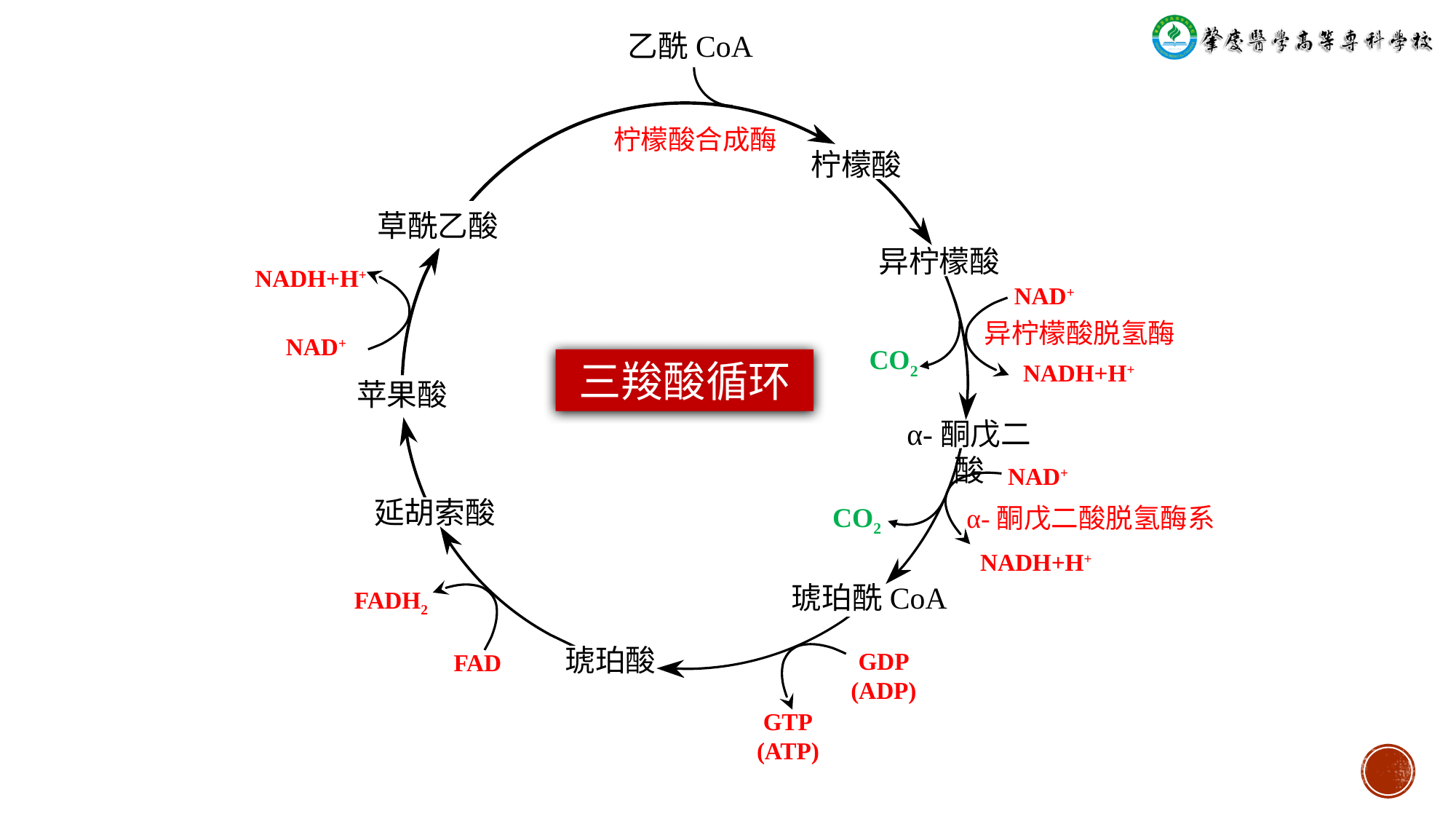

乙酰CoA

柠檬酸合成酶

柠檬酸

草酰乙酸

异柠檬酸

NADH+H+

NAD+

异柠檬酸脱氢酶

NAD+
CO2
三羧酸循环
NADH+H+
苹果酸

α-酮戊二酸

NAD+

延胡索酸

CO2
α-酮戊二酸脱氢酶系

NADH+H+

琥珀酰CoA
FADH2

琥珀酸
GDP
(ADP)
FAD

GTP
(ATP)